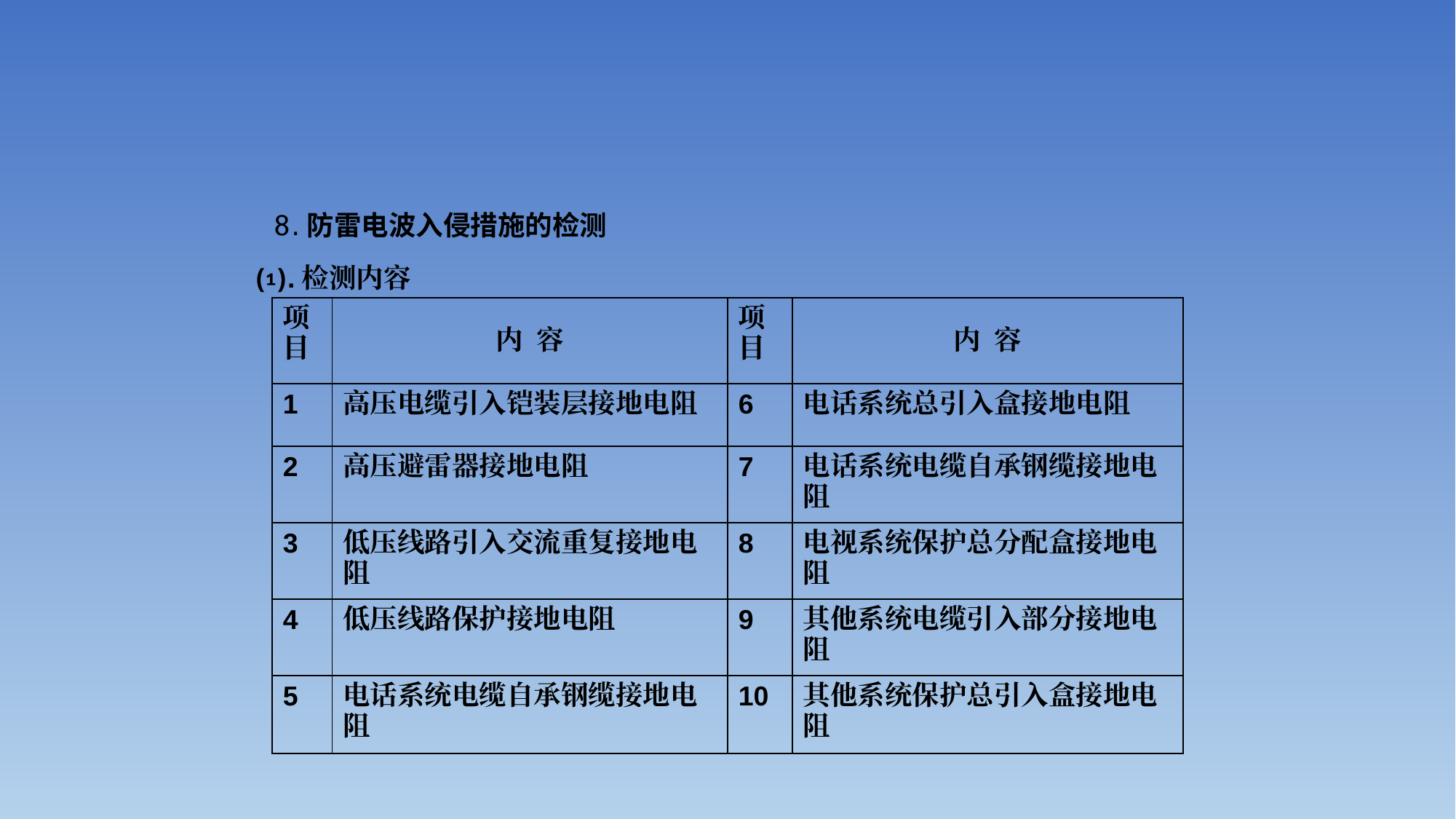

#
8.防雷电波入侵措施的检测

⑴.检测内容
| 项 目 | 内 容 | 项 目 | 内 容 |
| --- | --- | --- | --- |
| 1 | 高压电缆引入铠装层接地电阻 | 6 | 电话系统总引入盒接地电阻 |
| 2 | 高压避雷器接地电阻 | 7 | 电话系统电缆自承钢缆接地电阻 |
| 3 | 低压线路引入交流重复接地电阻 | 8 | 电视系统保护总分配盒接地电阻 |
| 4 | 低压线路保护接地电阻 | 9 | 其他系统电缆引入部分接地电阻 |
| 5 | 电话系统电缆自承钢缆接地电阻 | 10 | 其他系统保护总引入盒接地电阻 |